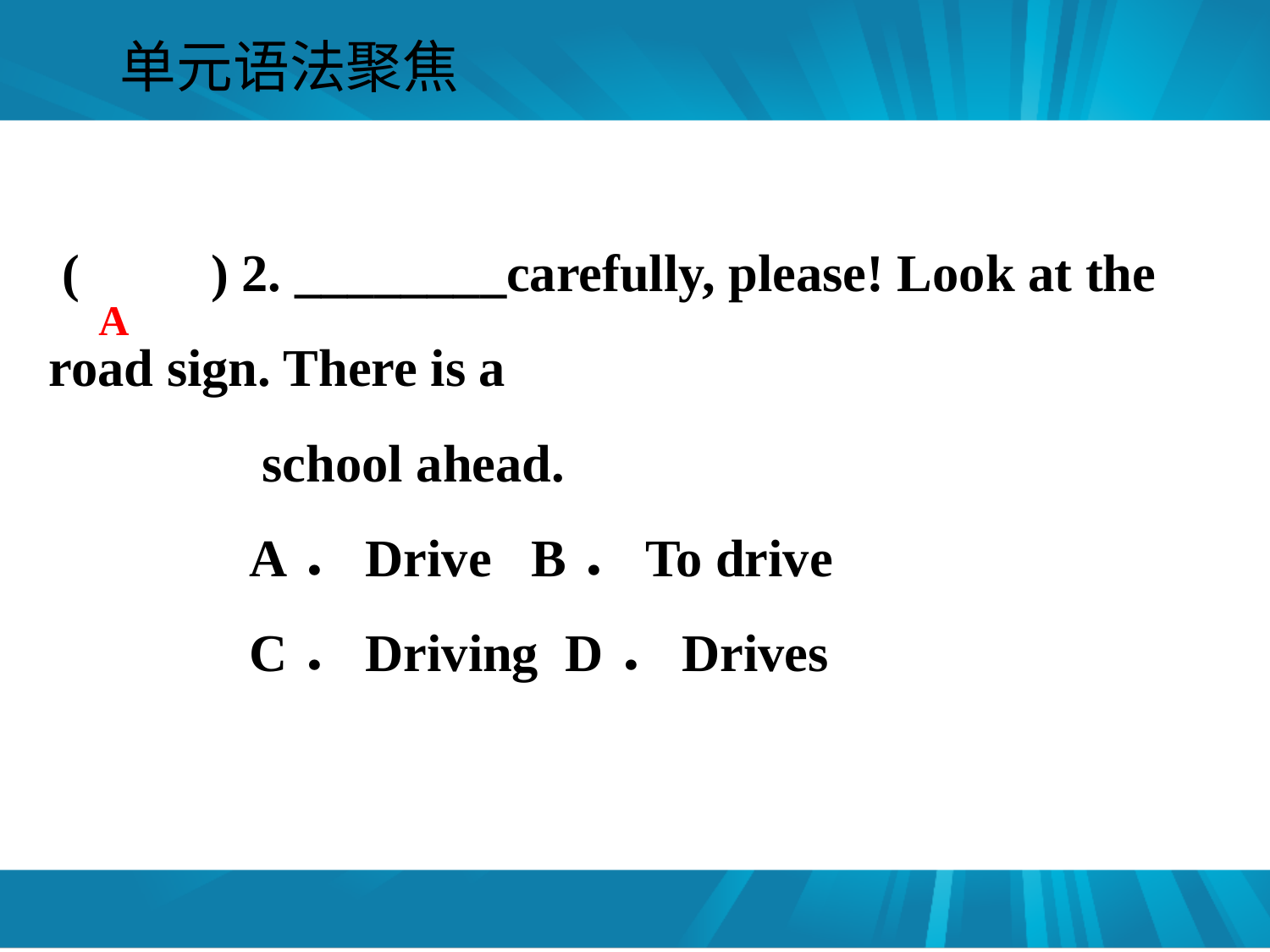

#
单元语法聚焦
 (　　) 2. ________carefully, please! Look at the road sign. There is a
                school ahead.
               A．Drive   B．To drive
               C．Driving  D．Drives
A